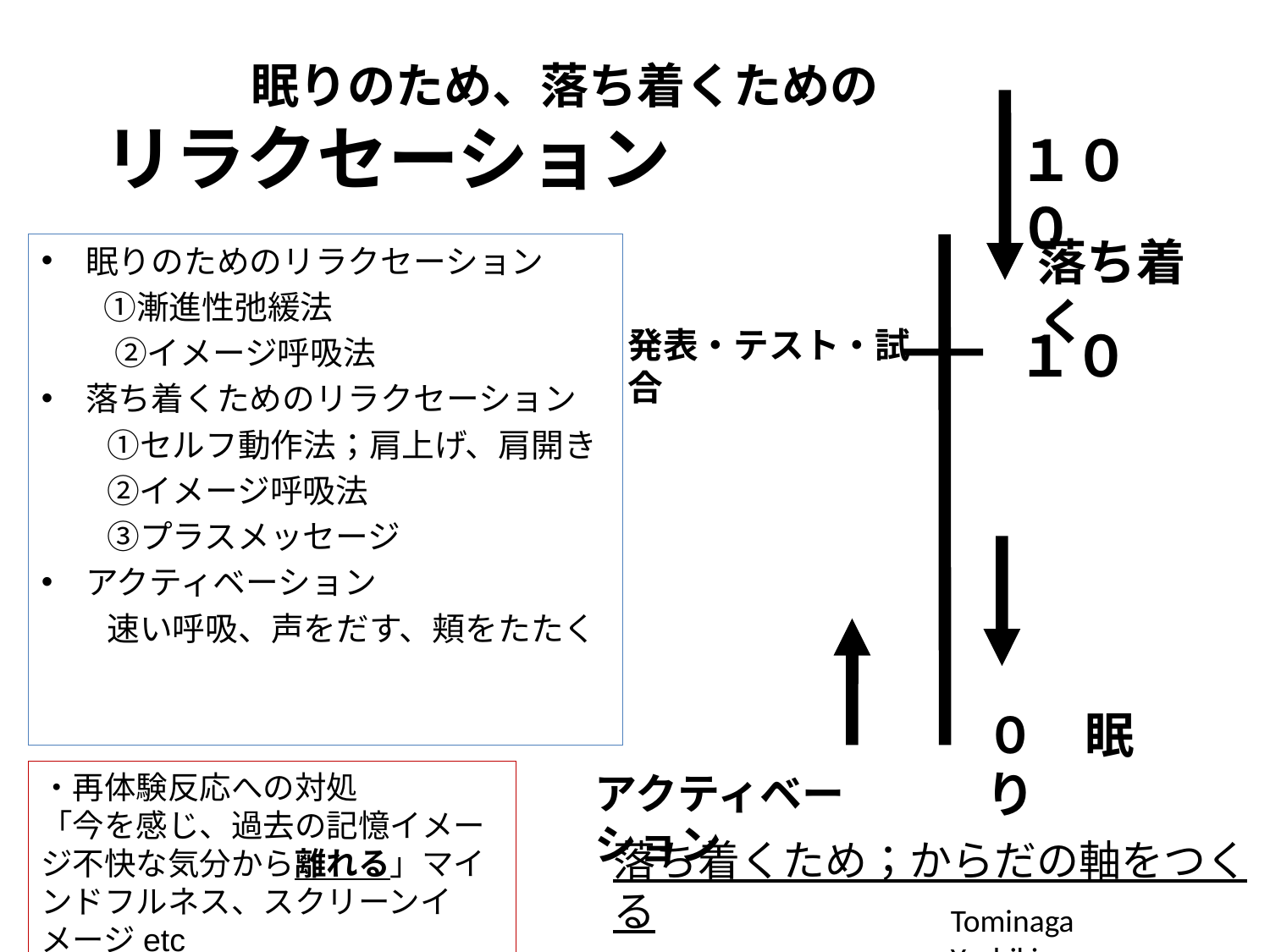

# 眠りのため、落ち着くための リラクセーション

１００
落ち着く
眠りのためのリラクセーション
   　①漸進性弛緩法
　　 ➁イメージ呼吸法
落ち着くためのリラクセーション
　　①セルフ動作法；肩上げ、肩開き
　　②イメージ呼吸法
　　③プラスメッセージ
アクティベーション
　　速い呼吸、声をだす、頬をたたく

１０
発表・テスト・試合

０　眠り
アクティベーション
・再体験反応への対処
「今を感じ、過去の記憶イメージ不快な気分から離れる」マインドフルネス、スクリーンイメージetc
落ち着くため；からだの軸をつくる
Tominaga　Yoshiki